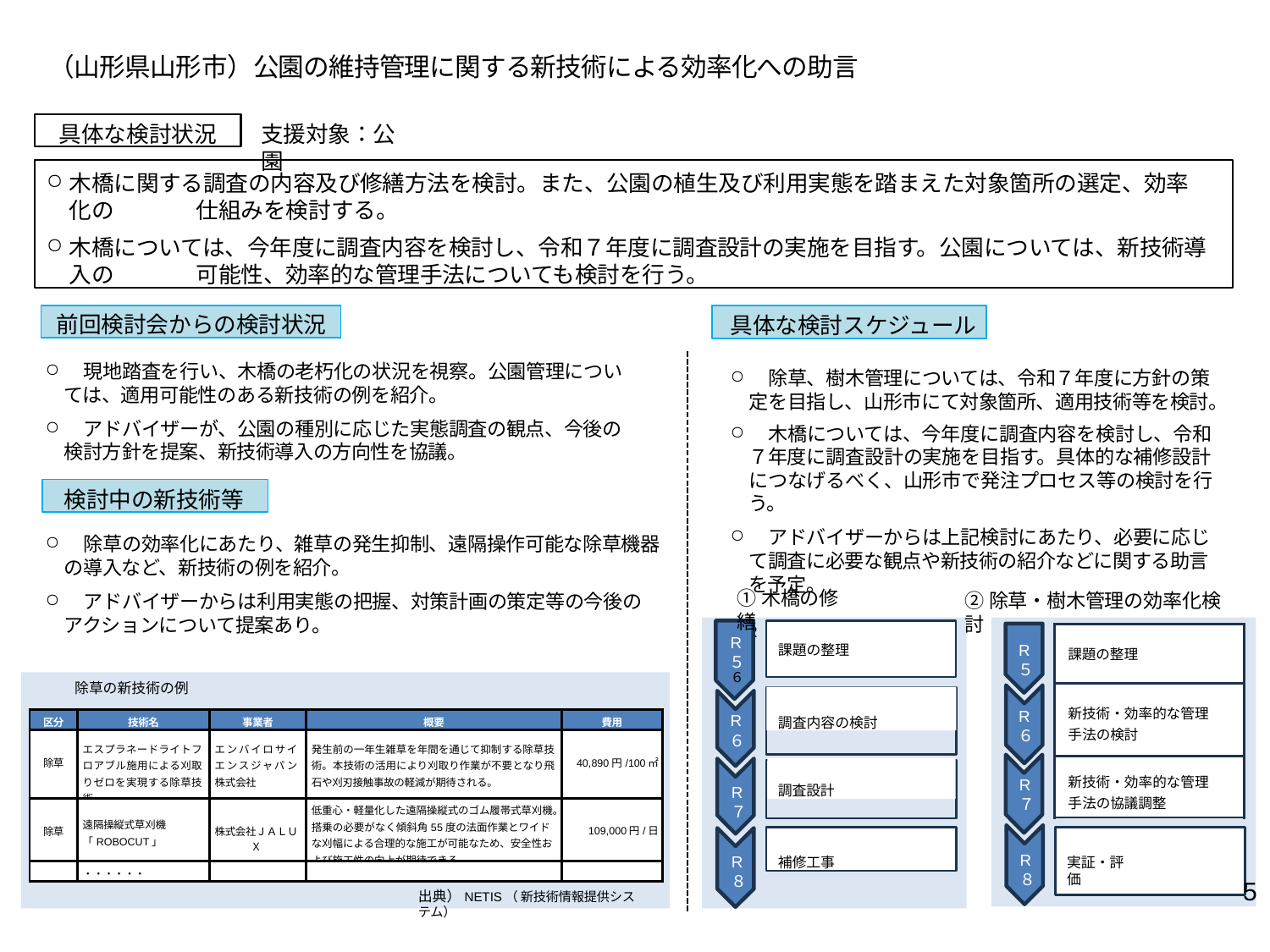

# （山形県山形市）公園の維持管理に関する新技術による効率化への助言
具体な検討状況
支援対象：公園
木橋に関する調査の内容及び修繕方法を検討。また、公園の植生及び利用実態を踏まえた対象箇所の選定、効率化の	仕組みを検討する。
木橋については、今年度に調査内容を検討し、令和７年度に調査設計の実施を目指す。公園については、新技術導入の	可能性、効率的な管理手法についても検討を行う。
前回検討会からの検討状況
具体な検討スケジュール

	現地踏査を行い、木橋の老朽化の状況を視察。公園管理については、適用可能性のある新技術の例を紹介。
	アドバイザーが、公園の種別に応じた実態調査の観点、今後の検討方針を提案、新技術導入の方向性を協議。
	除草、樹木管理については、令和７年度に方針の策定を目指し、山形市にて対象箇所、適用技術等を検討。
	木橋については、今年度に調査内容を検討し、令和７年度に調査設計の実施を目指す。具体的な補修設計につなげるべく、山形市で発注プロセス等の検討を行う。
	アドバイザーからは上記検討にあたり、必要に応じて調査に必要な観点や新技術の紹介などに関する助言を予定。
検討中の新技術等
	除草の効率化にあたり、雑草の発生抑制、遠隔操作可能な除草機器の導入など、新技術の例を紹介。
	アドバイザーからは利用実態の把握、対策計画の策定等の今後のアクションについて提案あり。
①木橋の修繕
②除草・樹木管理の効率化検討

R

| 課題の整理 |
| --- |
| 新技術・効率的な管理手法の検討 |
| 新技術・効率的な管理手法の協議調整 |
R ６
R
５
課題の整理
５

除草の新技術の例

調査内容の検討

R
６
R
６
| 区分 | 技術名 | 事業者 | 概要 | 費用 |
| --- | --- | --- | --- | --- |
| 除草 | エスプラネードライトフロアブル施用による刈取りゼロを実現する除草技術 | エンバイロサイエンスジャパン株式会社 | 発生前の一年生雑草を年間を通じて抑制する除草技術。本技術の活用により刈取り作業が不要となり飛石や刈刃接触事故の軽減が期待される。 | 40,890円/100㎡ |
| 除草 | 遠隔操縦式草刈機 「ROBOCUT」 | 株式会社ＪＡＬＵＸ | 低重心・軽量化した遠隔操縦式のゴム履帯式草刈機。搭乗の必要がなく傾斜角55度の法面作業とワイドな刈幅による合理的な施工が可能なため、安全性および施工性の向上が期待できる。 | 109,000円/日 |
|  | ・・・・・・ |  |  |  |

調査設計

R
７
R
７

補修工事
R
８
R
８
実証・評価
5
出典）NETIS（ 新技術情報提供システム）